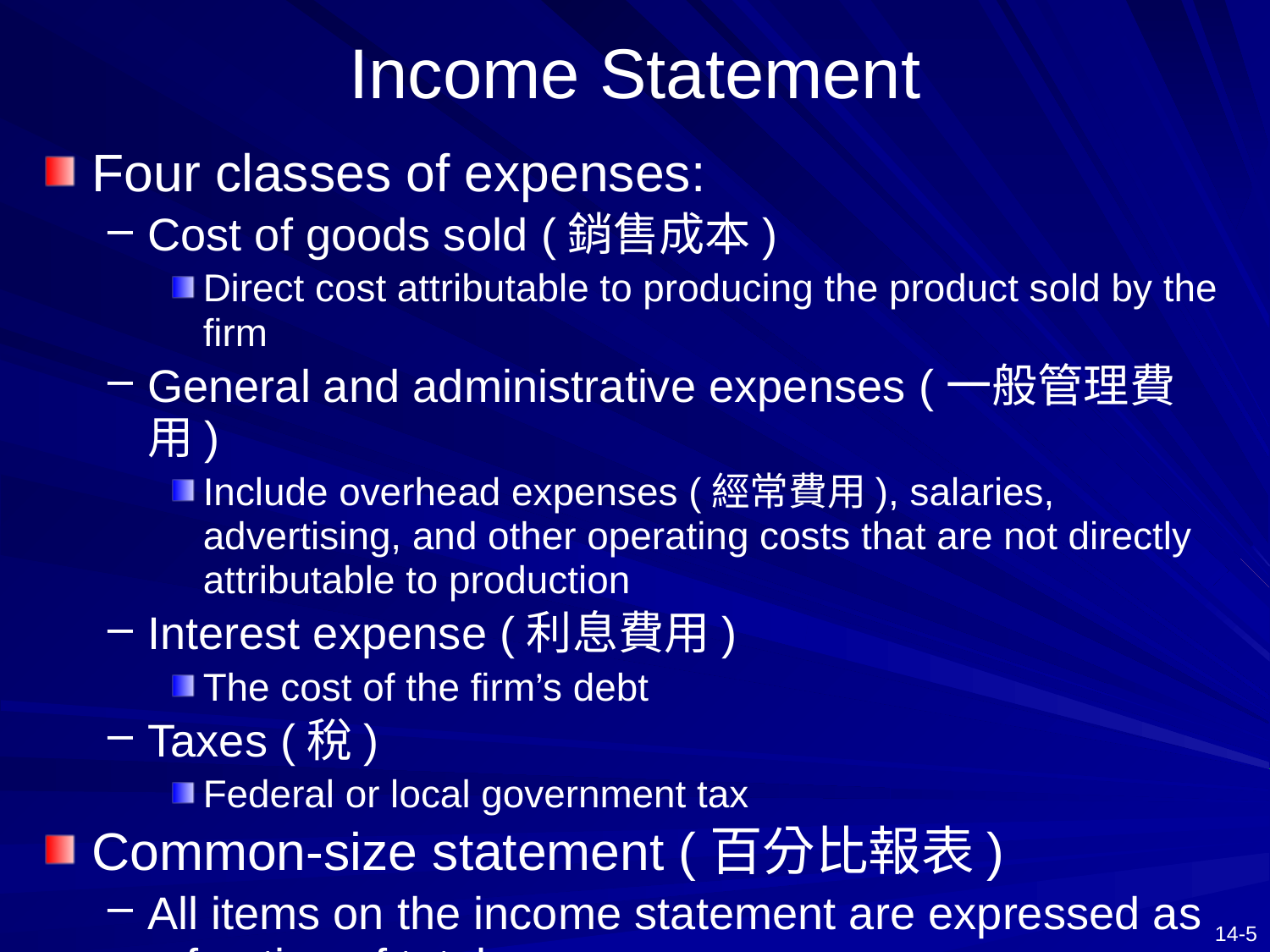

# Income Statement
Four classes of expenses:
Cost of goods sold (銷售成本)
Direct cost attributable to producing the product sold by the firm
General and administrative expenses (一般管理費用)
Include overhead expenses (經常費用), salaries, advertising, and other operating costs that are not directly attributable to production
Interest expense (利息費用)
The cost of the firm’s debt
Taxes (稅)
Federal or local government tax
Common-size statement (百分比報表)
All items on the income statement are expressed as a fraction of total revenue